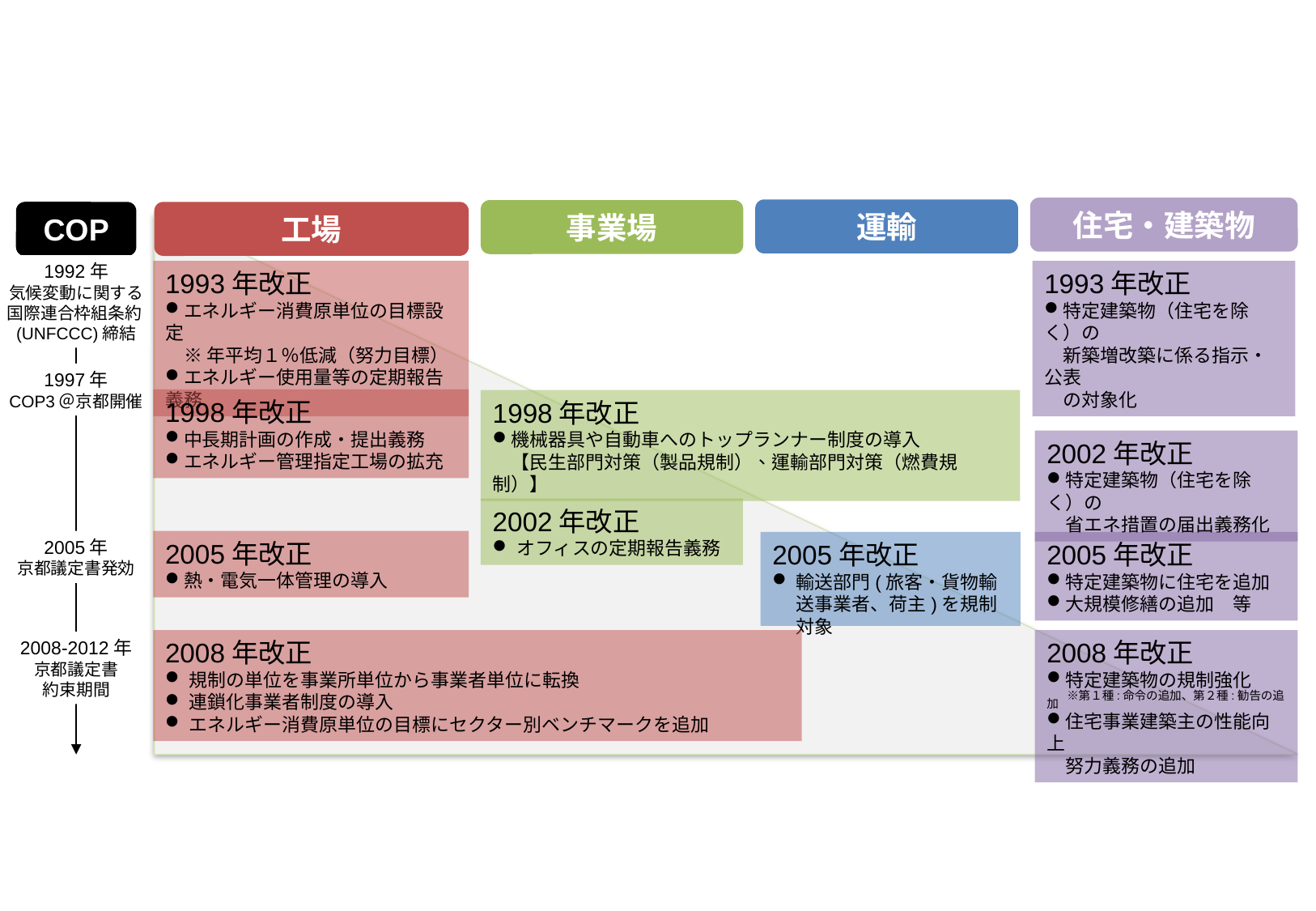

住宅・建築物
運輸
事業場
COP
工場

1992年
気候変動に関する
国際連合枠組条約(UNFCCC)締結
1993年改正
エネルギー消費原単位の目標設定
　※ 年平均１％低減（努力目標）
エネルギー使用量等の定期報告義務
1993年改正
特定建築物（住宅を除く）の
　新築増改築に係る指示・公表
　の対象化
1997年
COP3＠京都開催
1998年改正
中長期計画の作成・提出義務
エネルギー管理指定工場の拡充
1998年改正
機械器具や自動車へのトップランナー制度の導入
　【民生部門対策（製品規制）、運輸部門対策（燃費規制）】
2002年改正
特定建築物（住宅を除く）の
　省エネ措置の届出義務化
2002年改正
オフィスの定期報告義務
2005年
京都議定書発効
2005年改正
熱・電気一体管理の導入
2005年改正
輸送部門(旅客・貨物輸送事業者、荷主)を規制対象
2005年改正
特定建築物に住宅を追加
大規模修繕の追加　等
2008年改正
規制の単位を事業所単位から事業者単位に転換
連鎖化事業者制度の導入
エネルギー消費原単位の目標にセクター別ベンチマークを追加
2008年改正
特定建築物の規制強化
　※第１種:命令の追加、第２種:勧告の追加
住宅事業建築主の性能向上
　努力義務の追加
2008-2012年
京都議定書
約束期間